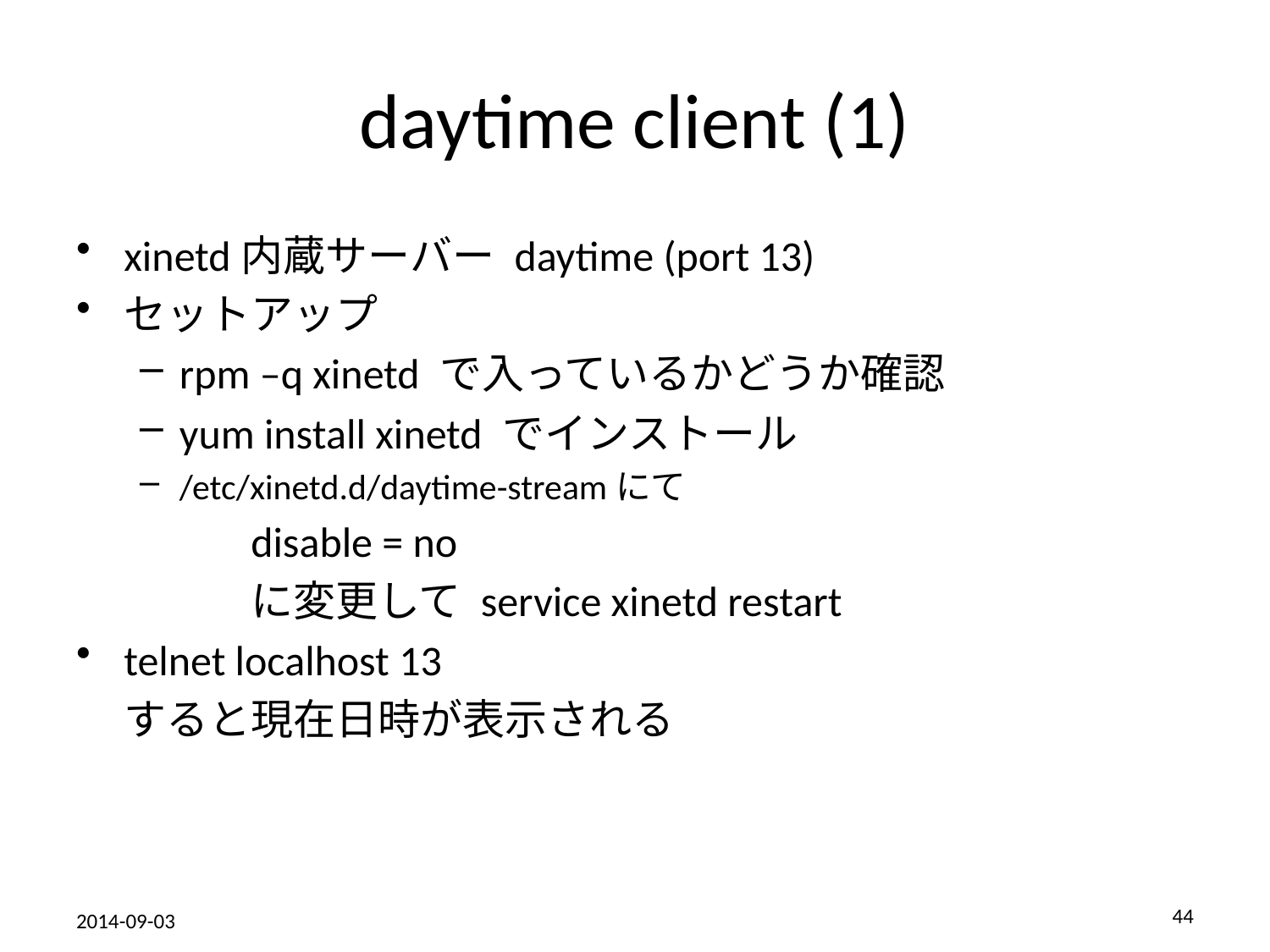

# daytime client (1)
xinetd内蔵サーバー daytime (port 13)
セットアップ
rpm –q xinetd で入っているかどうか確認
yum install xinetd でインストール
/etc/xinetd.d/daytime-streamにて
		disable = no
		に変更して service xinetd restart
telnet localhost 13
	すると現在日時が表示される
44
2014-09-03